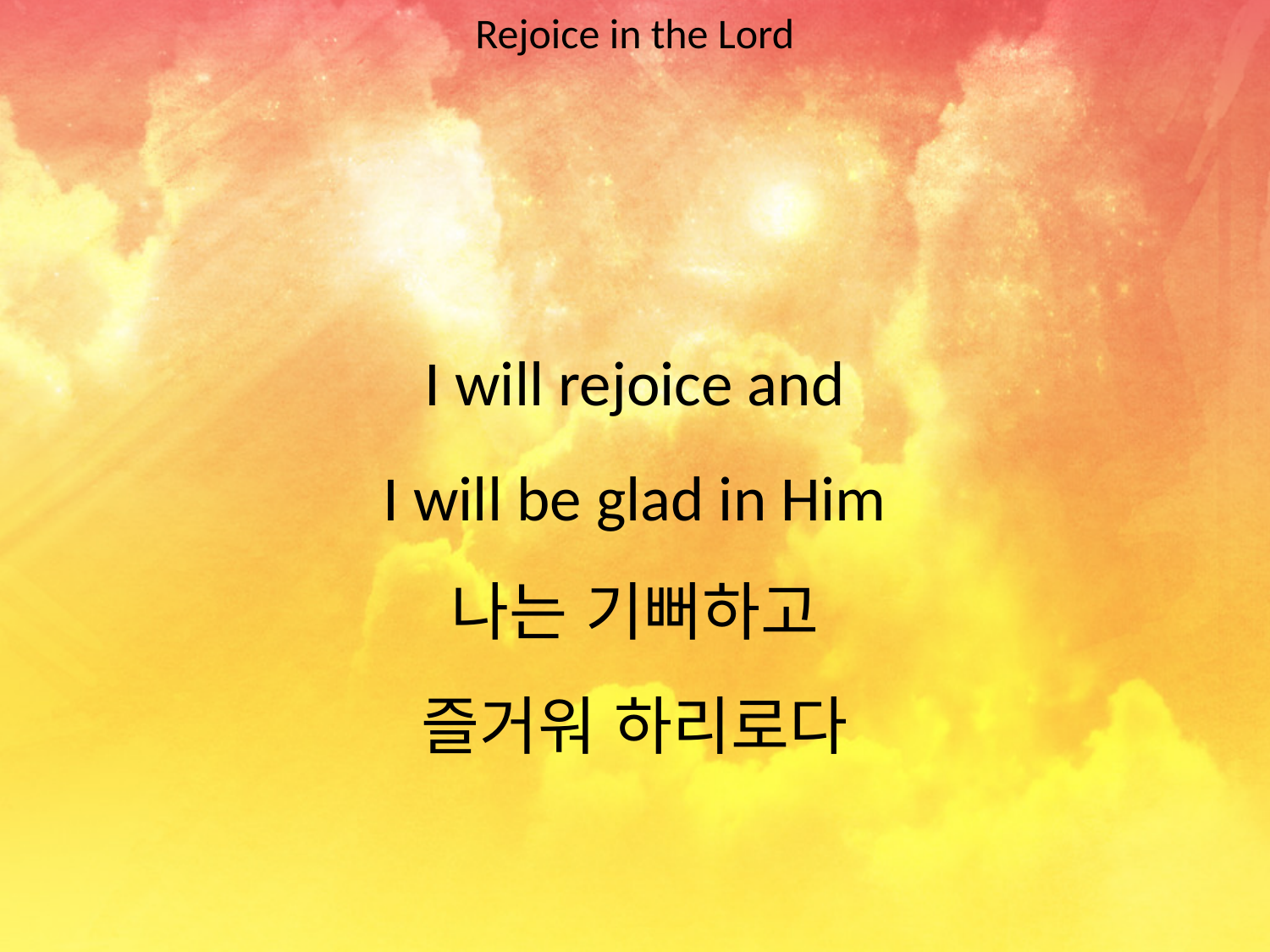

Rejoice in the Lord
#
I will rejoice and
I will be glad in Him
나는 기뻐하고
즐거워 하리로다